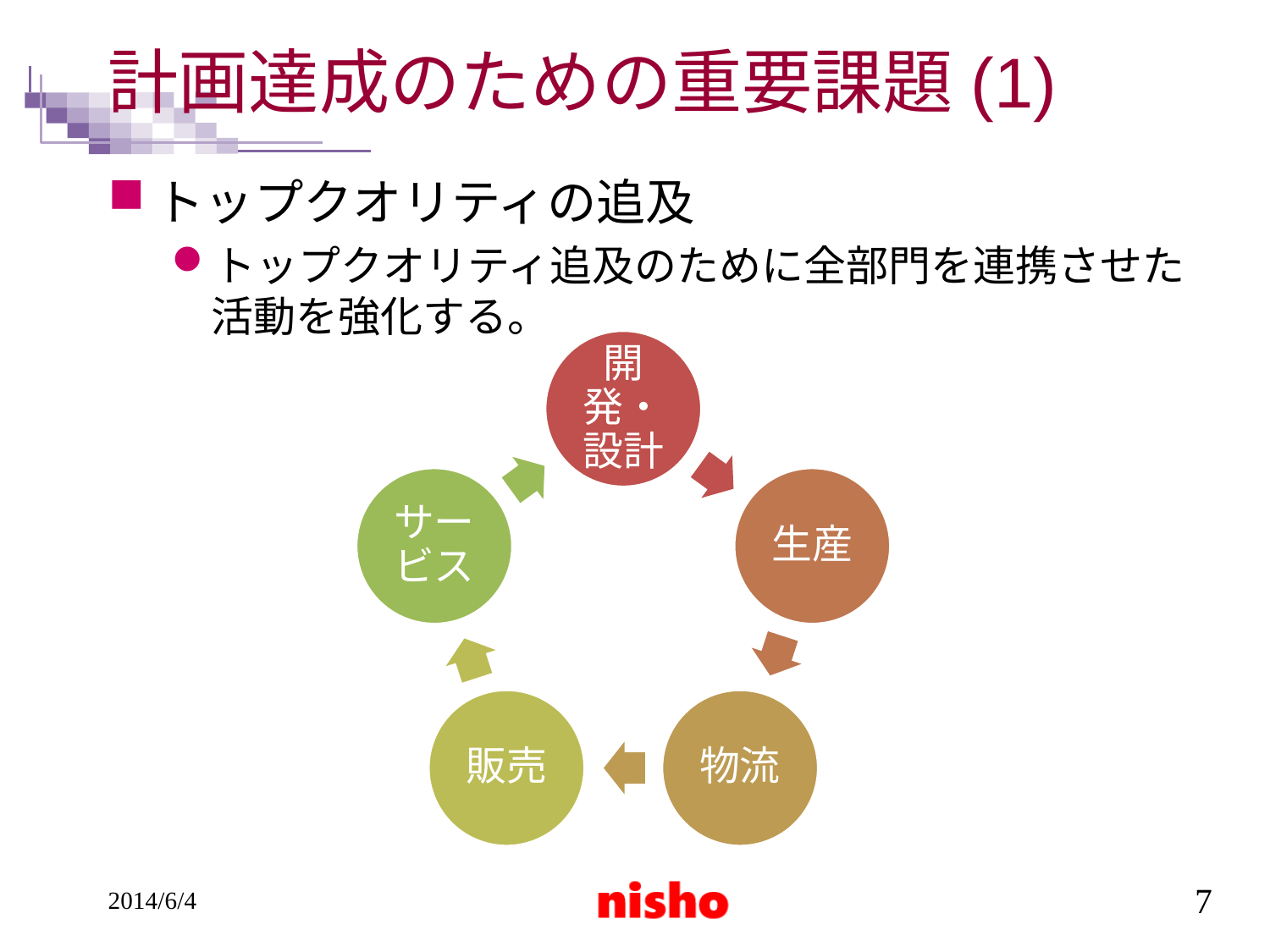

# 計画達成のための重要課題(1)
トップクオリティの追及
トップクオリティ追及のために全部門を連携させた活動を強化する。

開発・設計

生産

物流

販売

サービス

2014/6/4
7